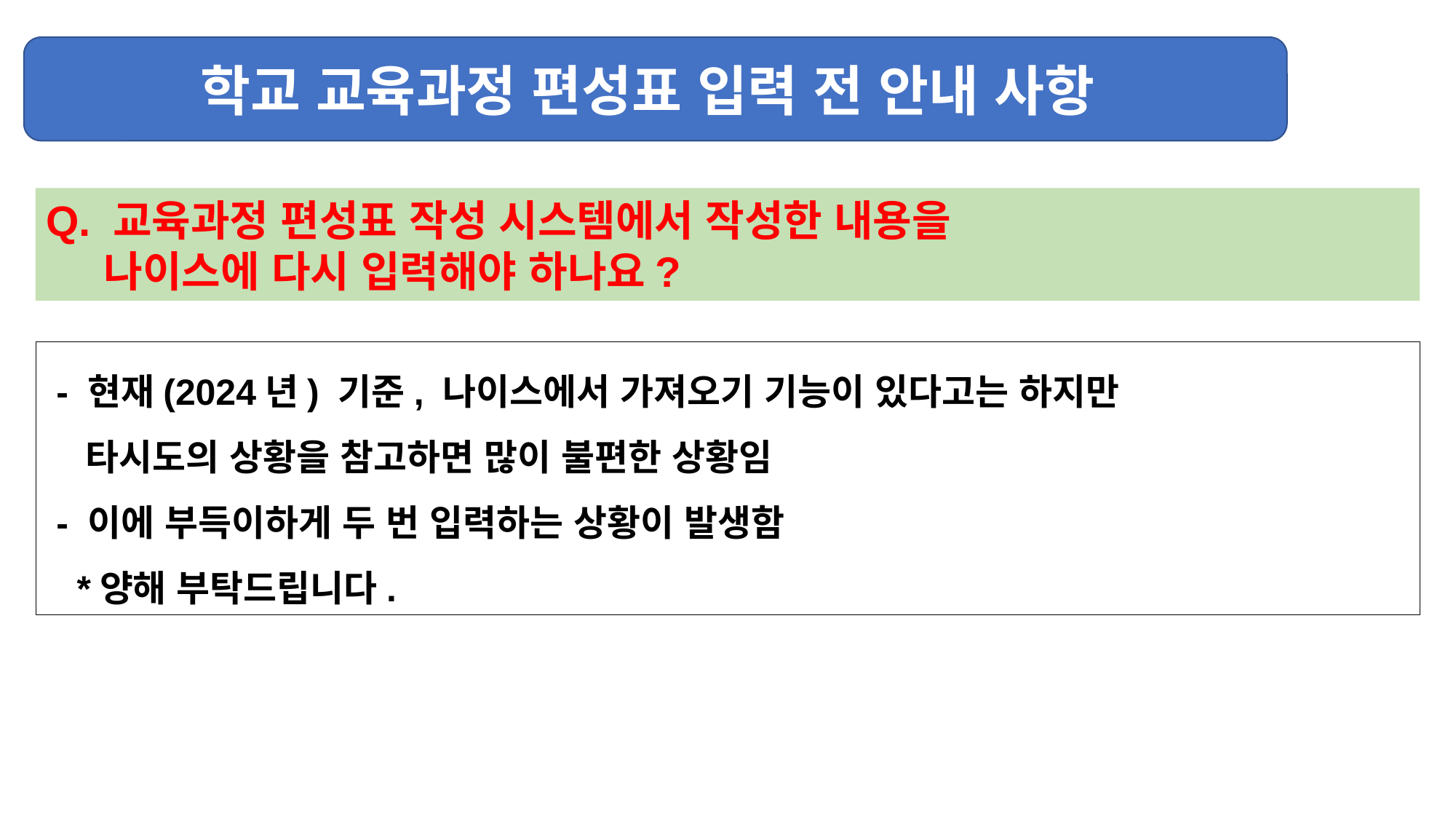

학교 교육과정 편성표 입력 전 안내 사항
Q. 교육과정 편성표 작성 시스템에서 작성한 내용을
    나이스에 다시 입력해야 하나요?
 - 현재(2024년) 기준, 나이스에서 가져오기 기능이 있다고는 하지만
   타시도의 상황을 참고하면 많이 불편한 상황임
 - 이에 부득이하게 두 번 입력하는 상황이 발생함
   *양해 부탁드립니다.